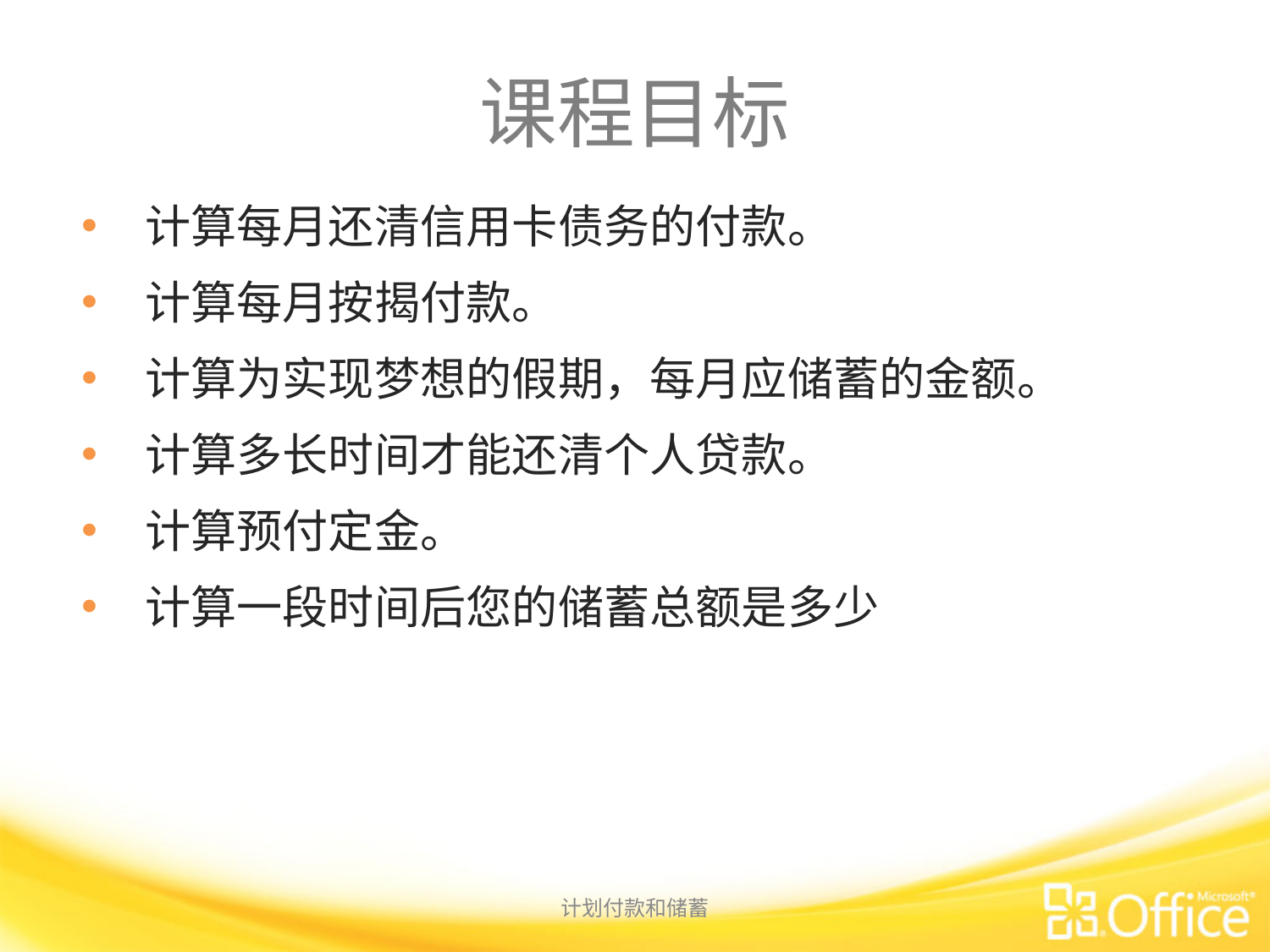

# 课程目标
计算每月还清信用卡债务的付款。
计算每月按揭付款。
计算为实现梦想的假期，每月应储蓄的金额。
计算多长时间才能还清个人贷款。
计算预付定金。
计算一段时间后您的储蓄总额是多少
计划付款和储蓄